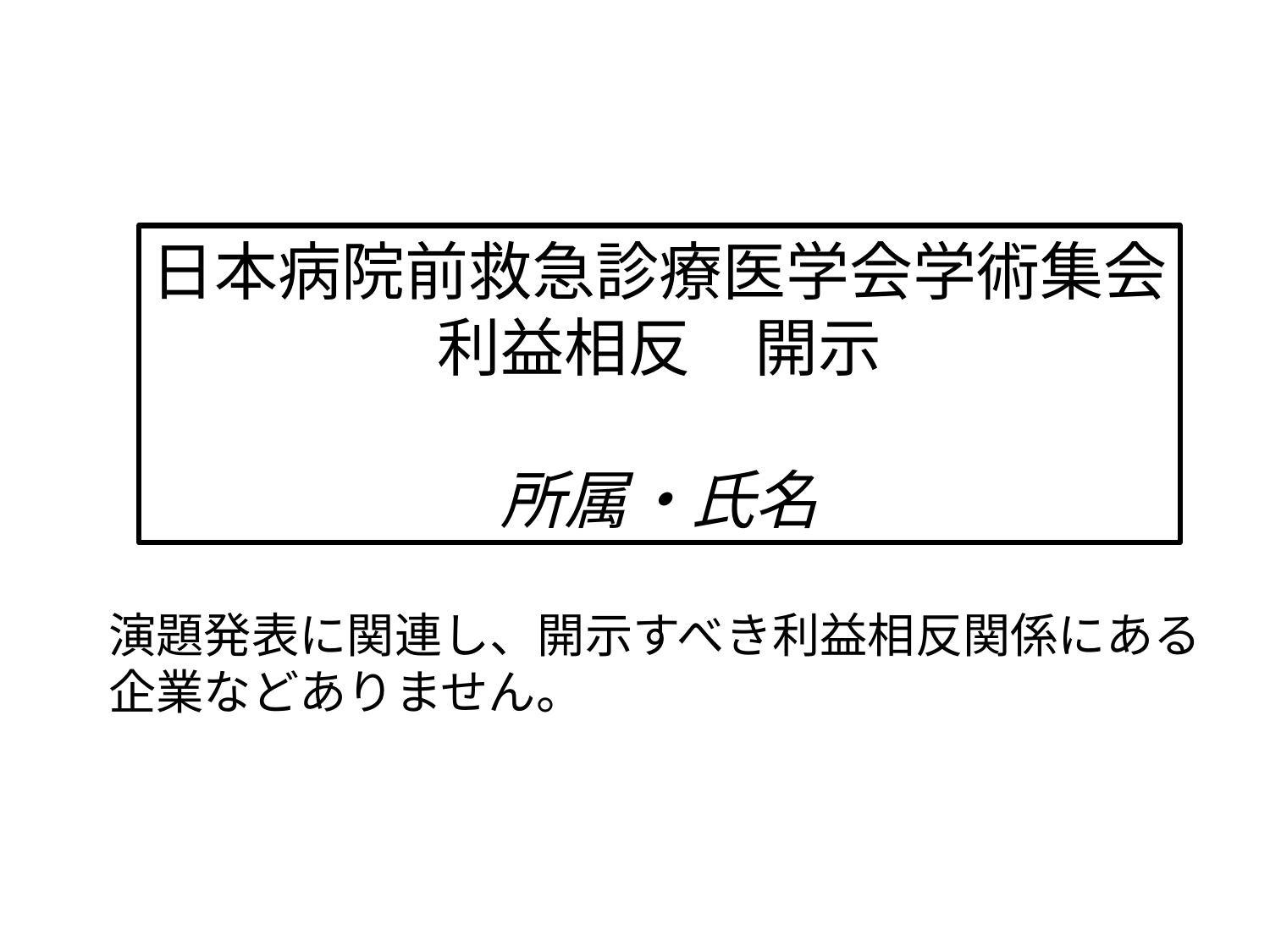

日本病院前救急診療医学会学術集会
利益相反　開示

所属・氏名
演題発表に関連し、開示すべき利益相反関係にある
企業などありません。